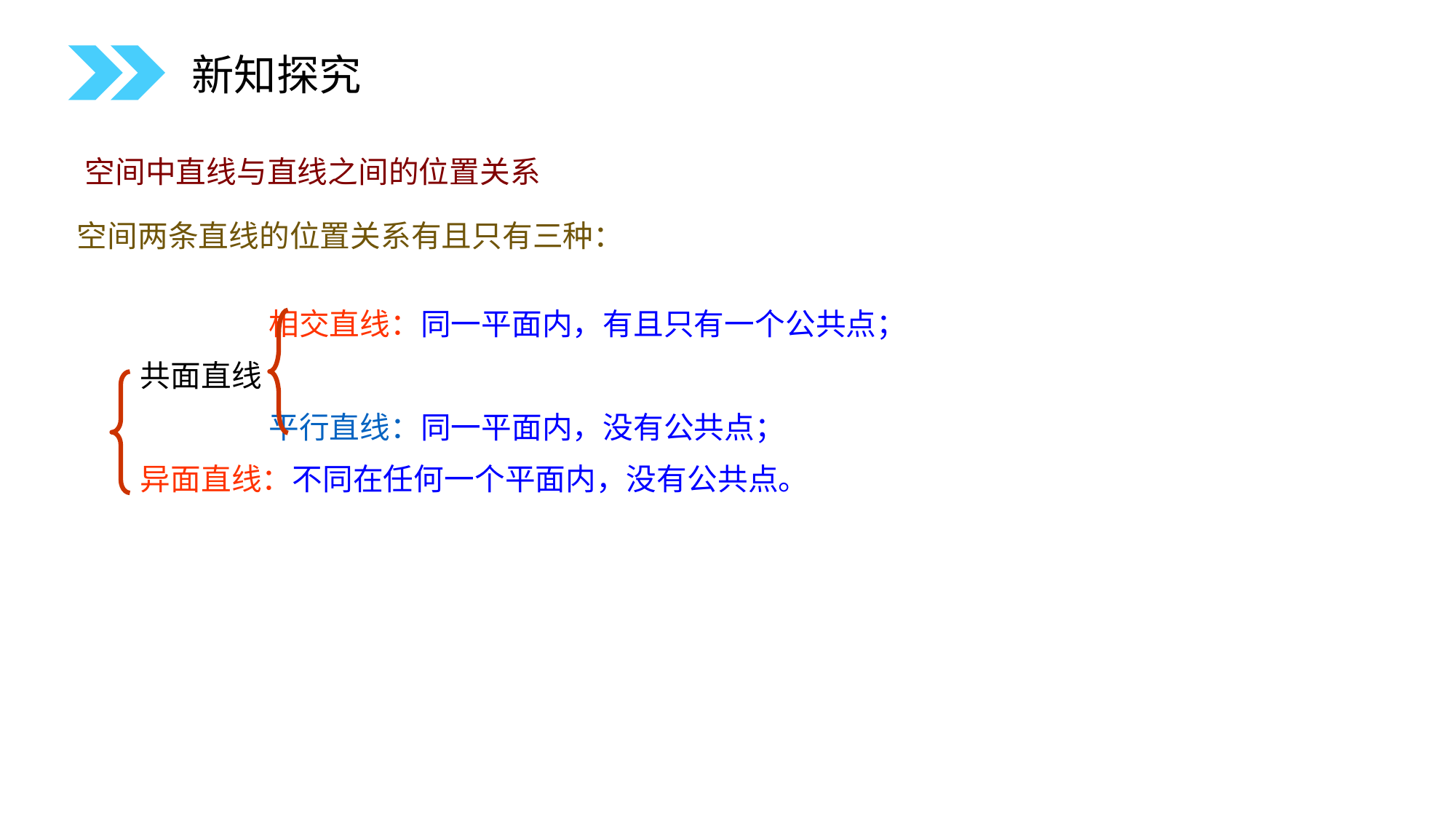

新知探究
空间中直线与直线之间的位置关系
空间两条直线的位置关系有且只有三种：
                  相交直线：同一平面内，有且只有一个公共点；
共面直线
                  平行直线：同一平面内，没有公共点；
异面直线：不同在任何一个平面内，没有公共点。